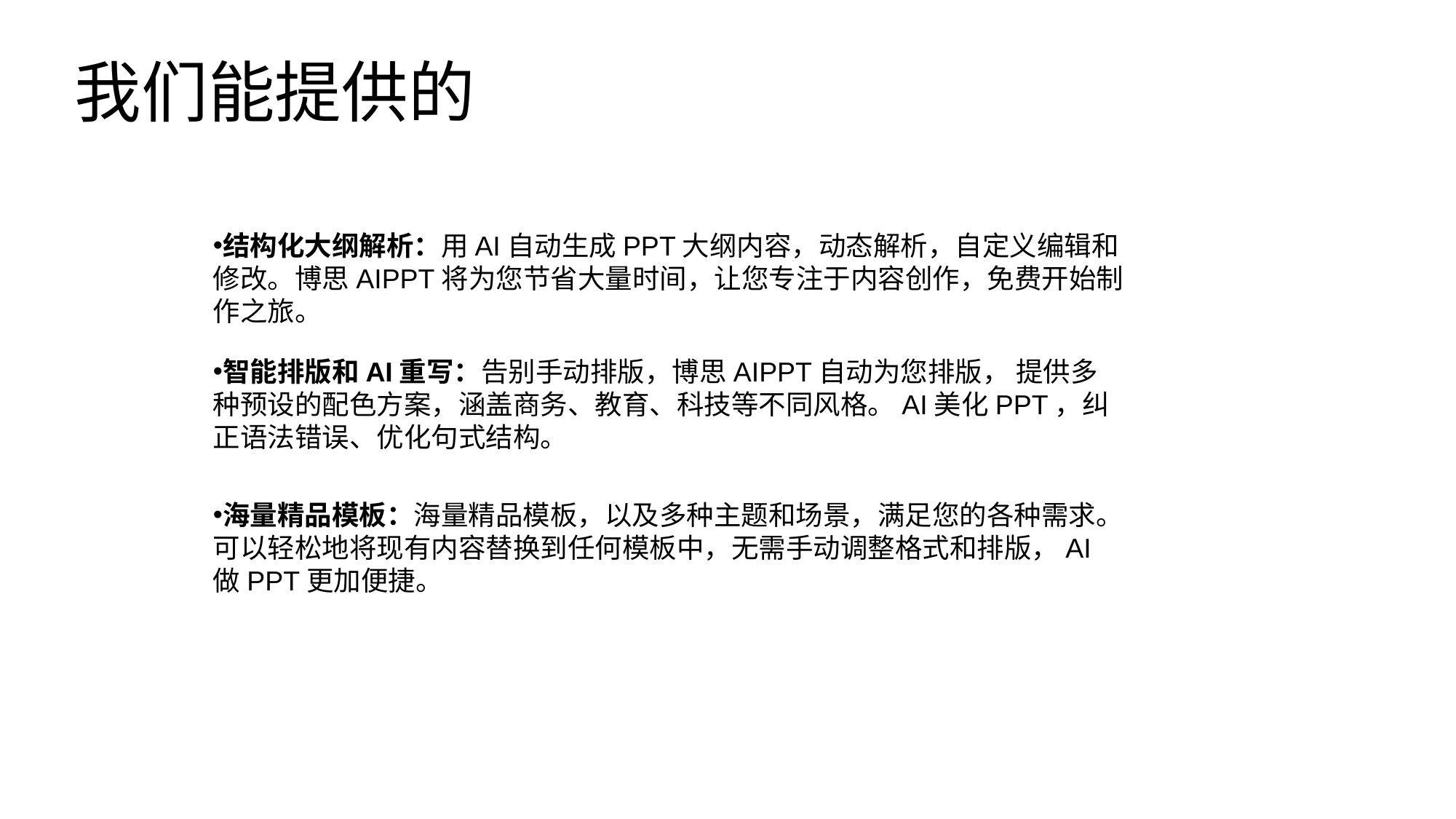

# 我们能提供的
结构化大纲解析：用AI自动生成PPT大纲内容，动态解析，自定义编辑和修改。博思AIPPT将为您节省大量时间，让您专注于内容创作，免费开始制作之旅。
智能排版和AI重写：告别手动排版，博思AIPPT自动为您排版， 提供多种预设的配色方案，涵盖商务、教育、科技等不同风格。AI美化PPT，纠正语法错误、优化句式结构。

海量精品模板：海量精品模板，以及多种主题和场景，满足您的各种需求。可以轻松地将现有内容替换到任何模板中，无需手动调整格式和排版，AI做PPT更加便捷。